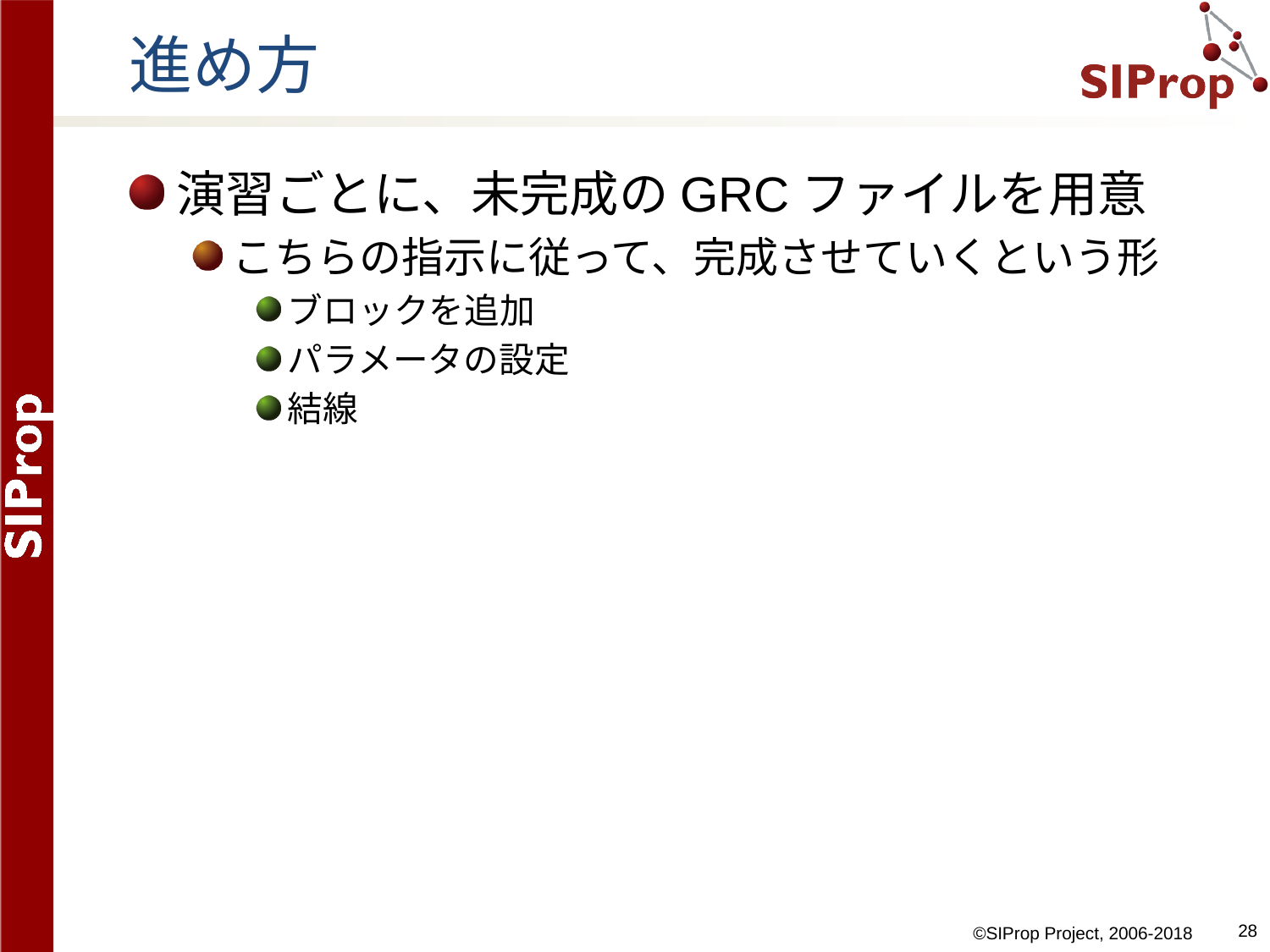

# 進め方
演習ごとに、未完成のGRCファイルを用意
こちらの指示に従って、完成させていくという形
ブロックを追加
パラメータの設定
結線